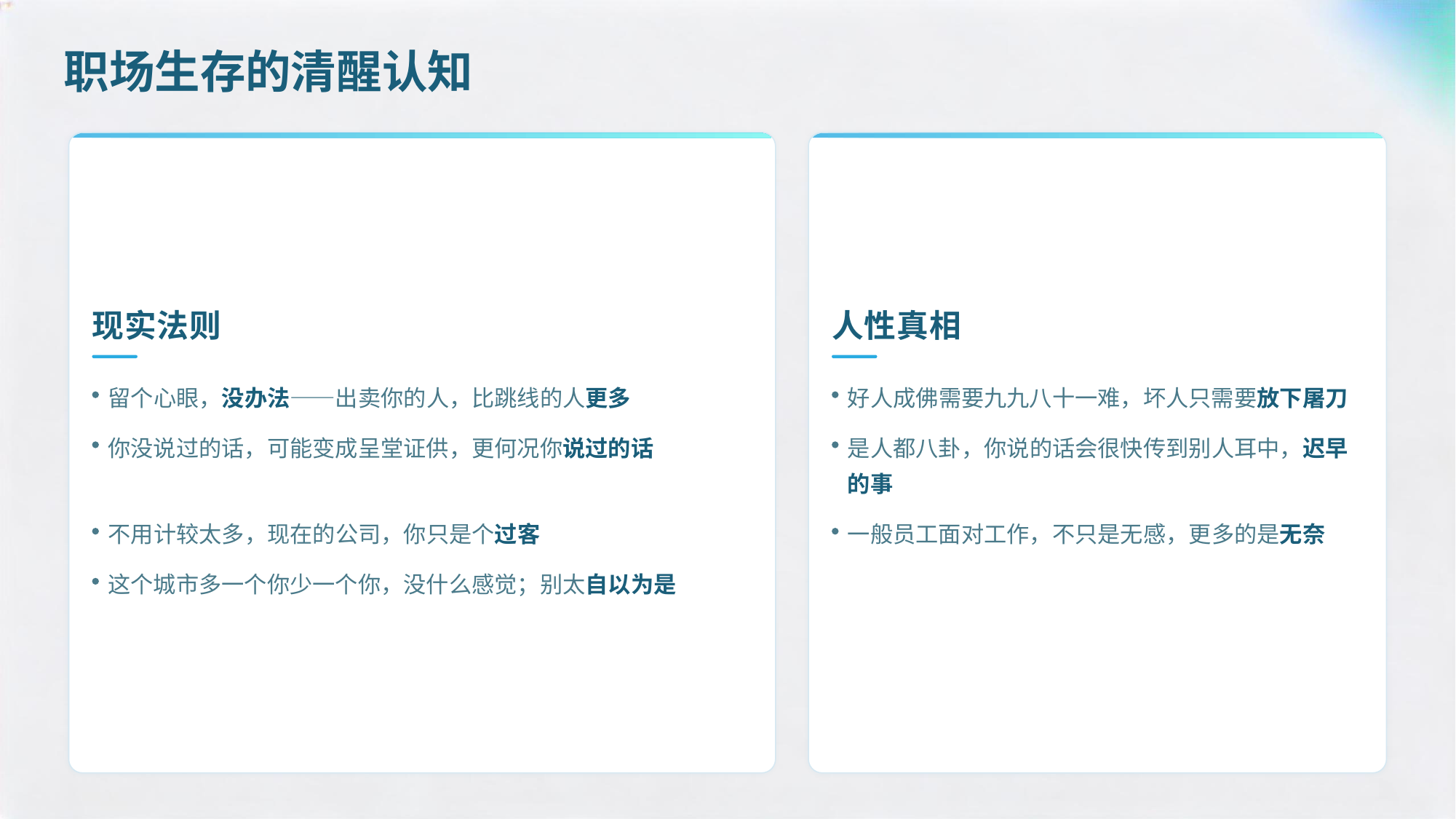

职场生存的清醒认知

现实法则
人性真相

留个心眼，没办法——出卖你的人，比跳线的人更多
好人成佛需要九九八十一难，坏人只需要放下屠刀

你没说过的话，可能变成呈堂证供，更何况你说过的话
是人都八卦，你说的话会很快传到别人耳中，迟早的事

不用计较太多，现在的公司，你只是个过客
一般员工面对工作，不只是无感，更多的是无奈

这个城市多一个你少一个你，没什么感觉；别太自以为是